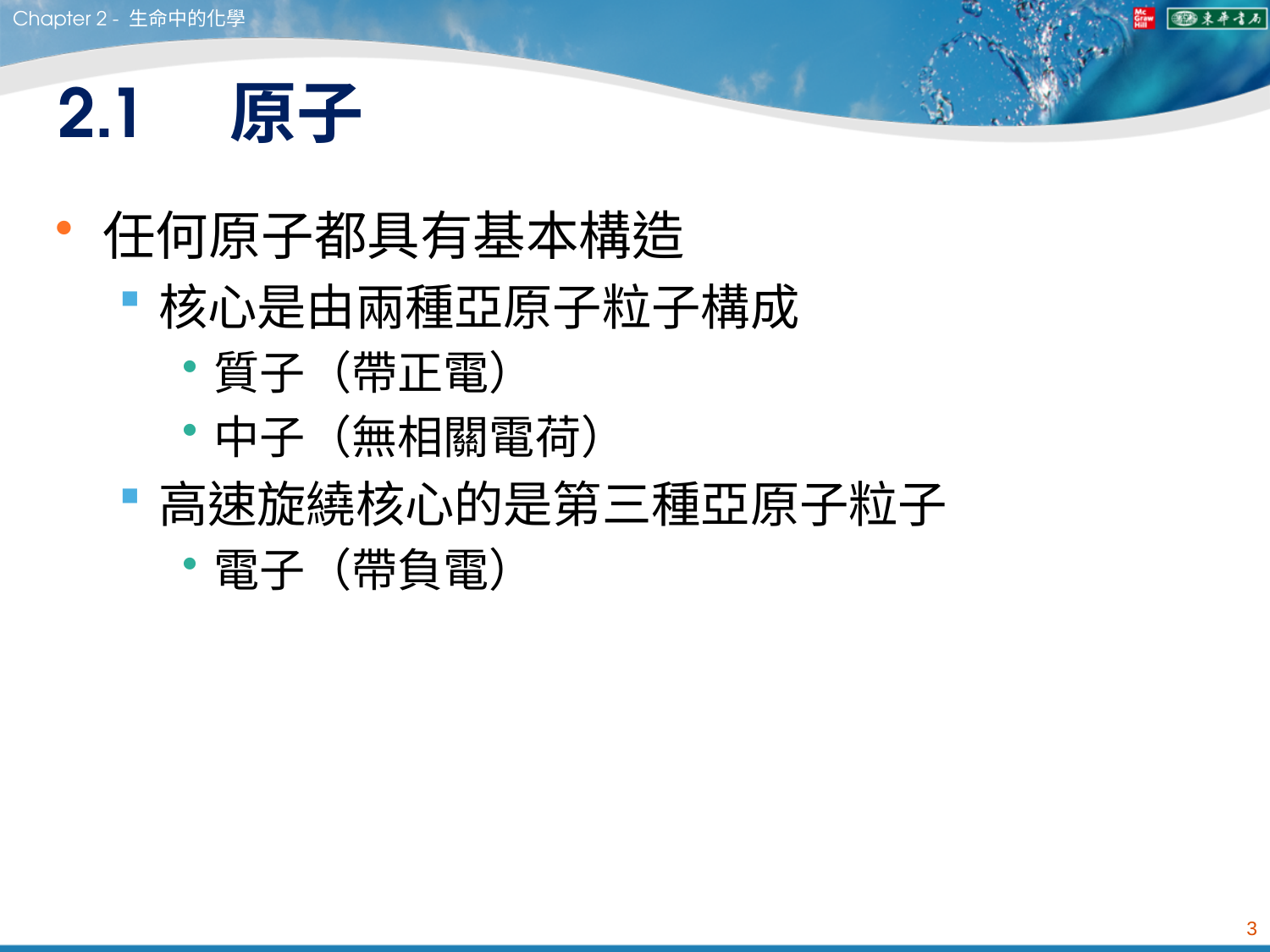

Chapter 2 - 生命中的化學
# 2.1　原子
任何原子都具有基本構造
核心是由兩種亞原子粒子構成
質子（帶正電）
中子（無相關電荷）
高速旋繞核心的是第三種亞原子粒子
電子（帶負電）
3